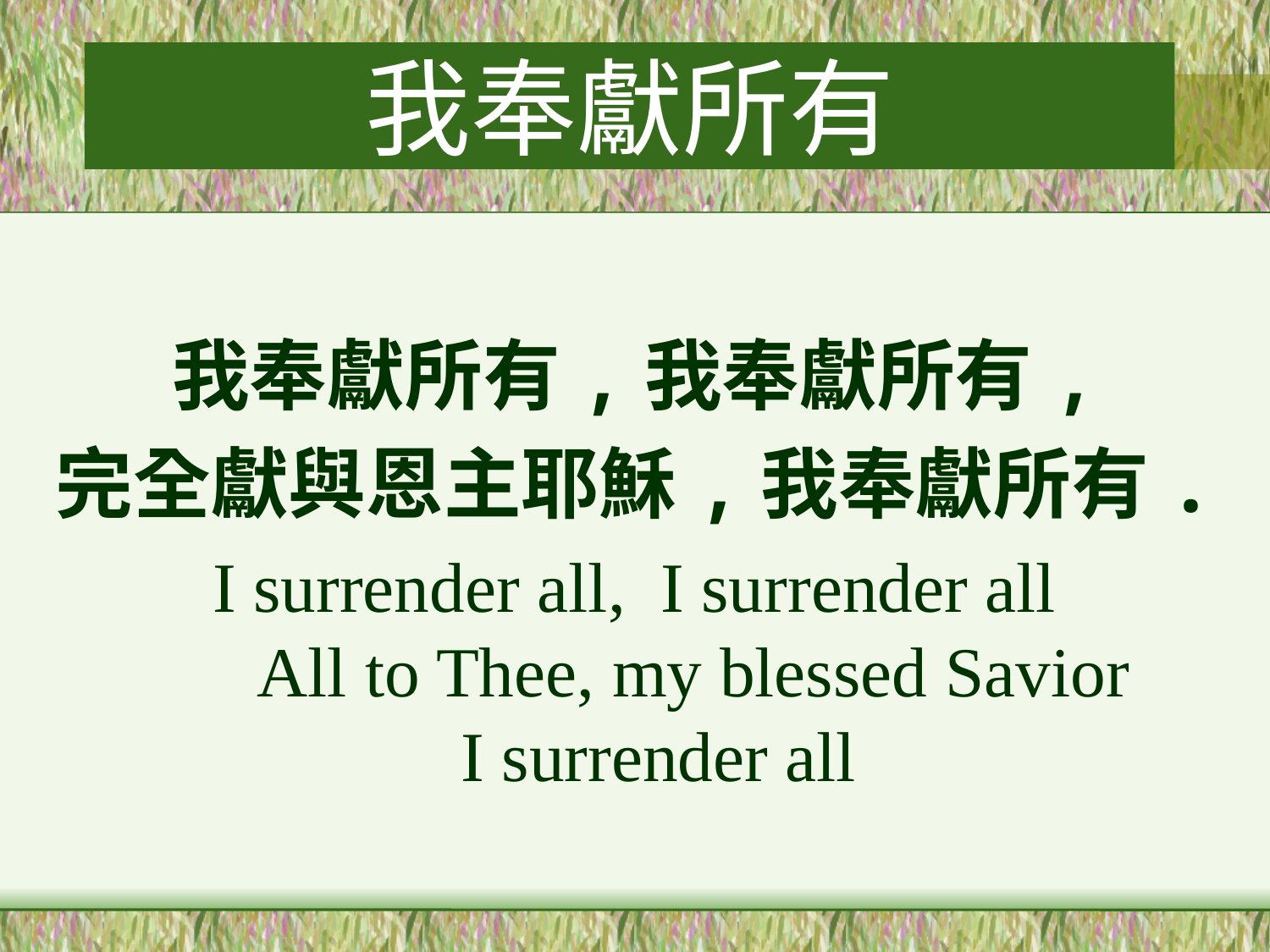

# 我奉獻所有

我奉獻所有,我奉獻所有,
完全獻與恩主耶穌,我奉獻所有.
I surrender all,  I surrender all
    All to Thee, my blessed Savior
I surrender all